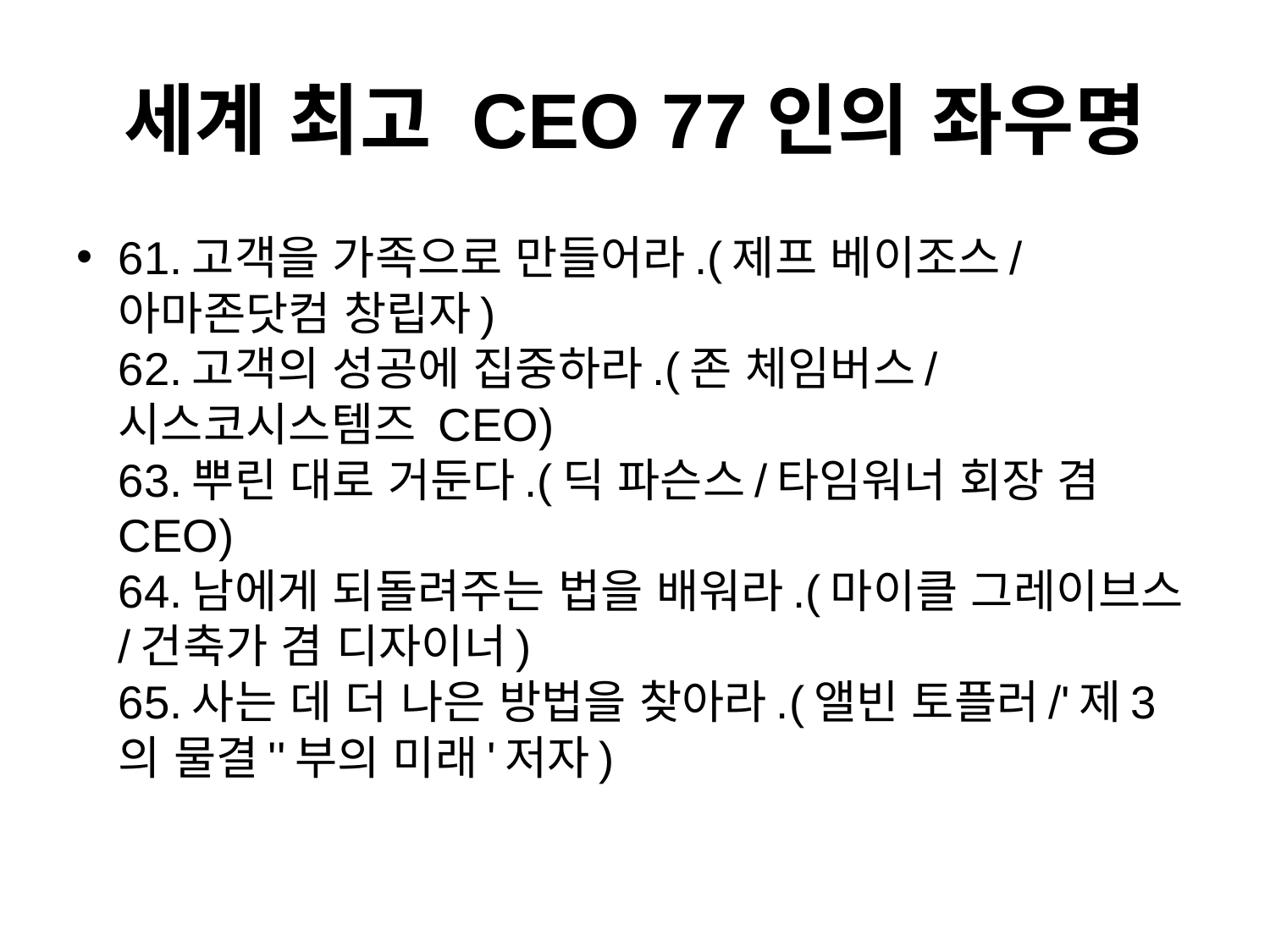

# 세계 최고 CEO 77인의 좌우명
61.고객을 가족으로 만들어라.(제프 베이조스/아마존닷컴 창립자)
62.고객의 성공에 집중하라.(존 체임버스/시스코시스템즈 CEO)
63.뿌린 대로 거둔다.(딕 파슨스/타임워너 회장 겸 CEO)
64.남에게 되돌려주는 법을 배워라.(마이클 그레이브스/건축가 겸 디자이너)
65.사는 데 더 나은 방법을 찾아라.(앨빈 토플러/'제3의 물결''부의 미래'저자)